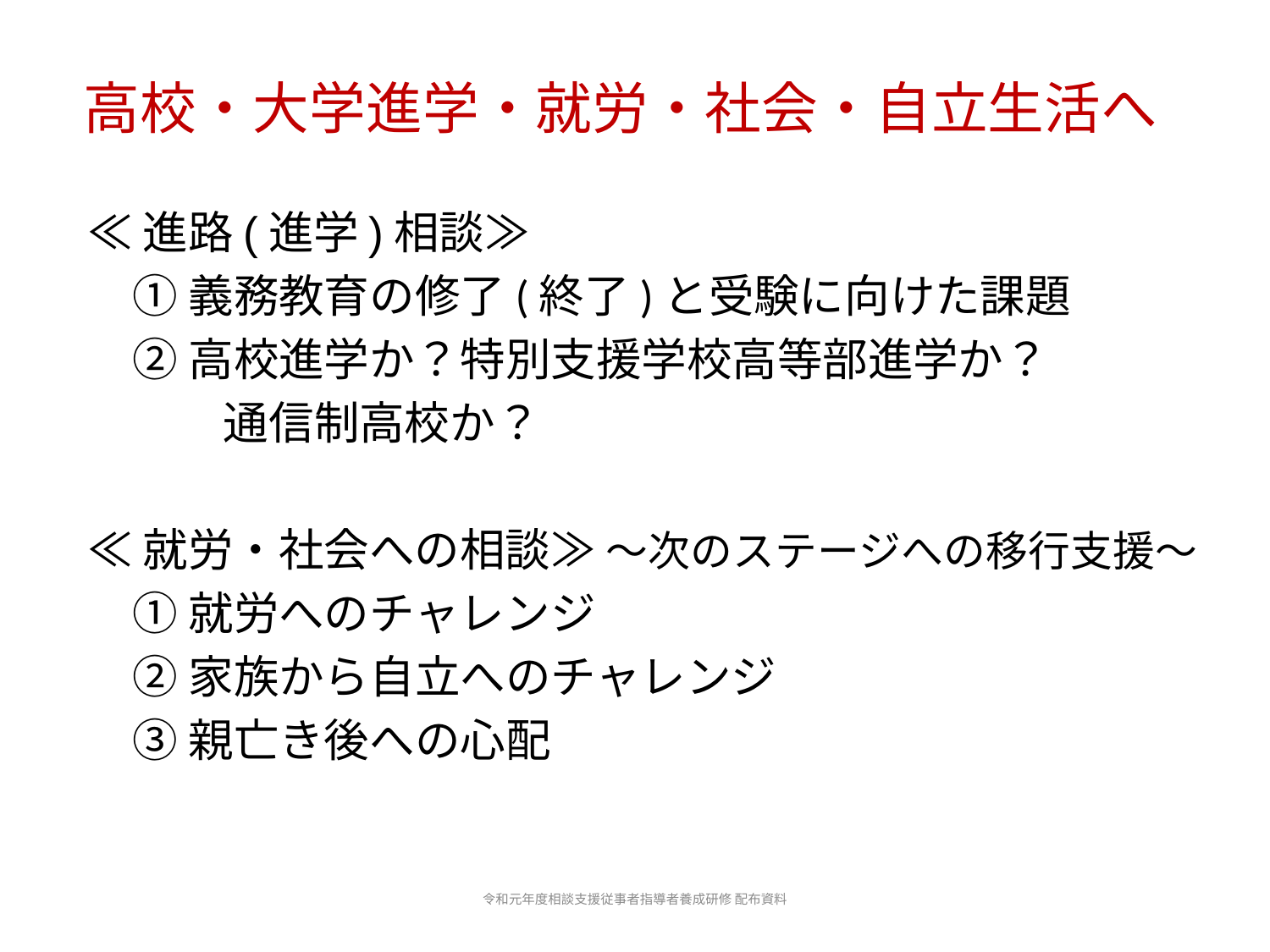

# 高校・大学進学・就労・社会・自立生活へ
≪進路(進学)相談≫
　① 義務教育の修了(終了)と受験に向けた課題
　② 高校進学か？特別支援学校高等部進学か？
　　　通信制高校か？

≪就労・社会への相談≫ ～次のステージへの移行支援～
　① 就労へのチャレンジ
　② 家族から自立へのチャレンジ
　③ 親亡き後への心配
令和元年度相談支援従事者指導者養成研修 配布資料